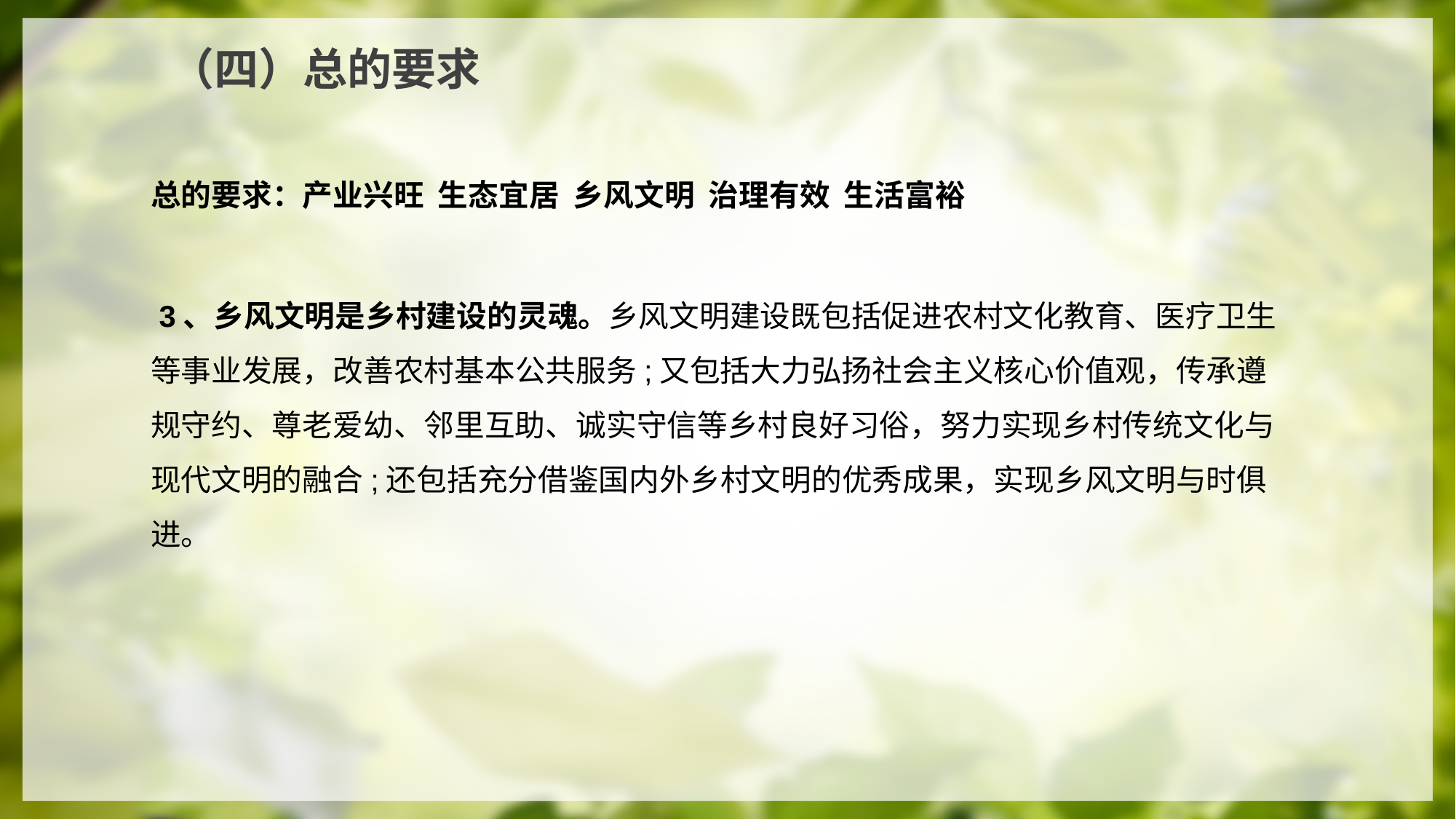

（四）总的要求
总的要求：产业兴旺  生态宜居  乡风文明  治理有效  生活富裕

 3、乡风文明是乡村建设的灵魂。乡风文明建设既包括促进农村文化教育、医疗卫生等事业发展，改善农村基本公共服务;又包括大力弘扬社会主义核心价值观，传承遵规守约、尊老爱幼、邻里互助、诚实守信等乡村良好习俗，努力实现乡村传统文化与现代文明的融合;还包括充分借鉴国内外乡村文明的优秀成果，实现乡风文明与时俱进。